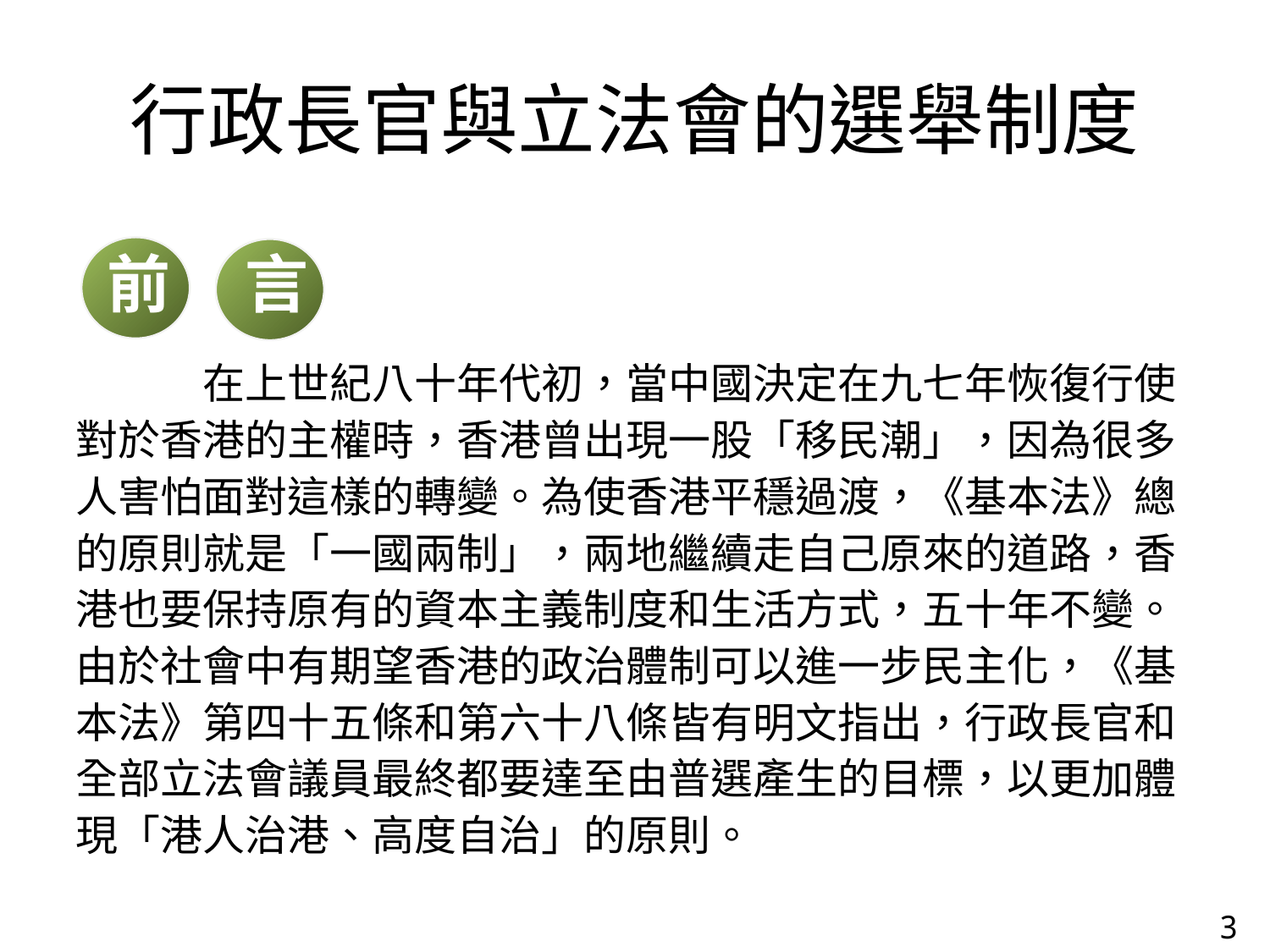

# 行政長官與立法會的選舉制度

	在上世紀八十年代初，當中國決定在九七年恢復行使對於香港的主權時，香港曾出現一股「移民潮」，因為很多人害怕面對這樣的轉變。為使香港平穩過渡，《基本法》總的原則就是「一國兩制」，兩地繼續走自己原來的道路，香港也要保持原有的資本主義制度和生活方式，五十年不變。由於社會中有期望香港的政治體制可以進一步民主化，《基本法》第四十五條和第六十八條皆有明文指出，行政長官和全部立法會議員最終都要達至由普選產生的目標，以更加體現「港人治港、高度自治」的原則。

前

言

3